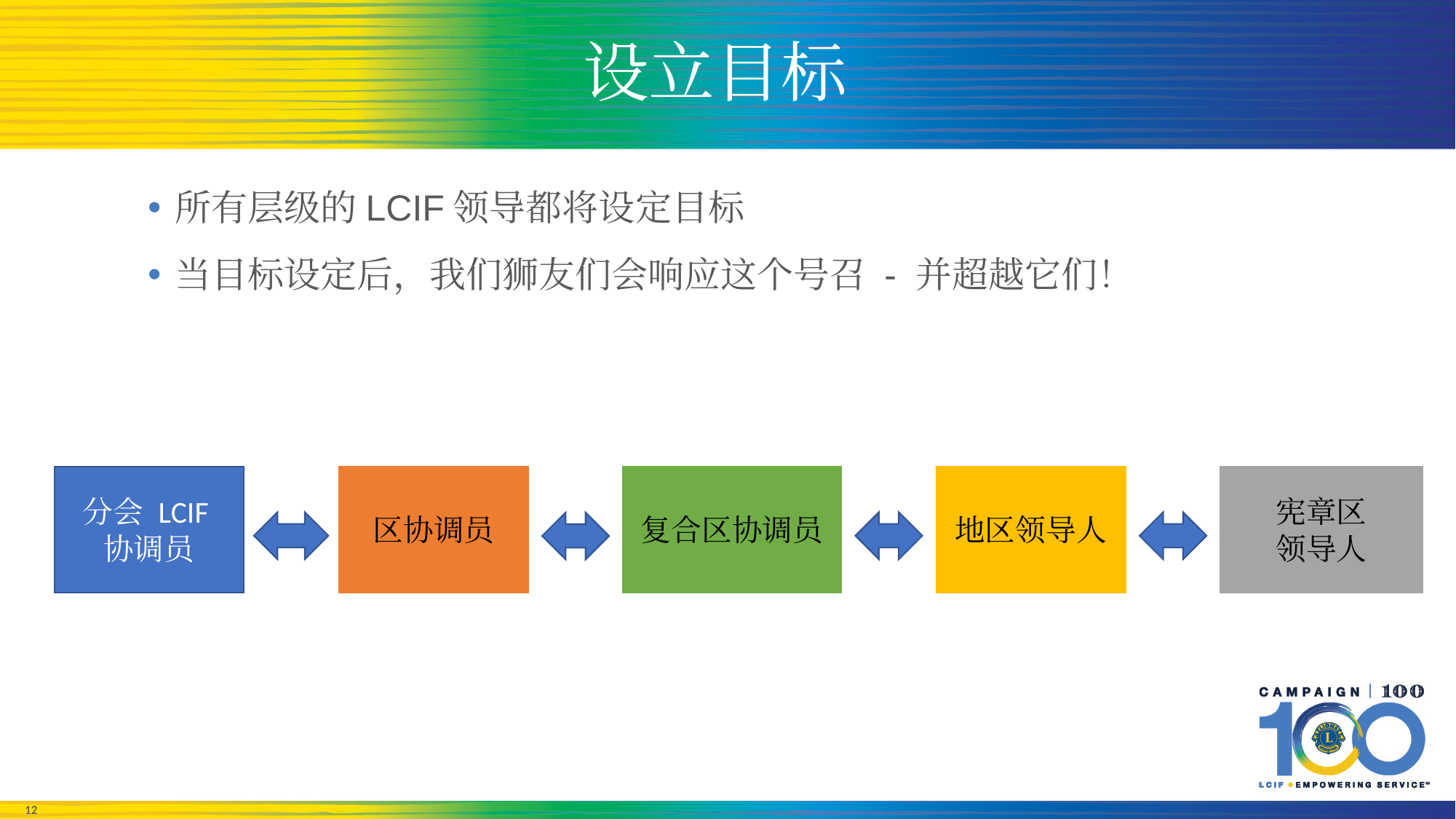

# 设立目标
所有层级的LCIF领导都将设定目标
当目标设定后，我们狮友们会响应这个号召 - 并超越它们！
分会 LCIF
协调员
复合区协调员
地区领导人
区协调员
宪章区
领导人